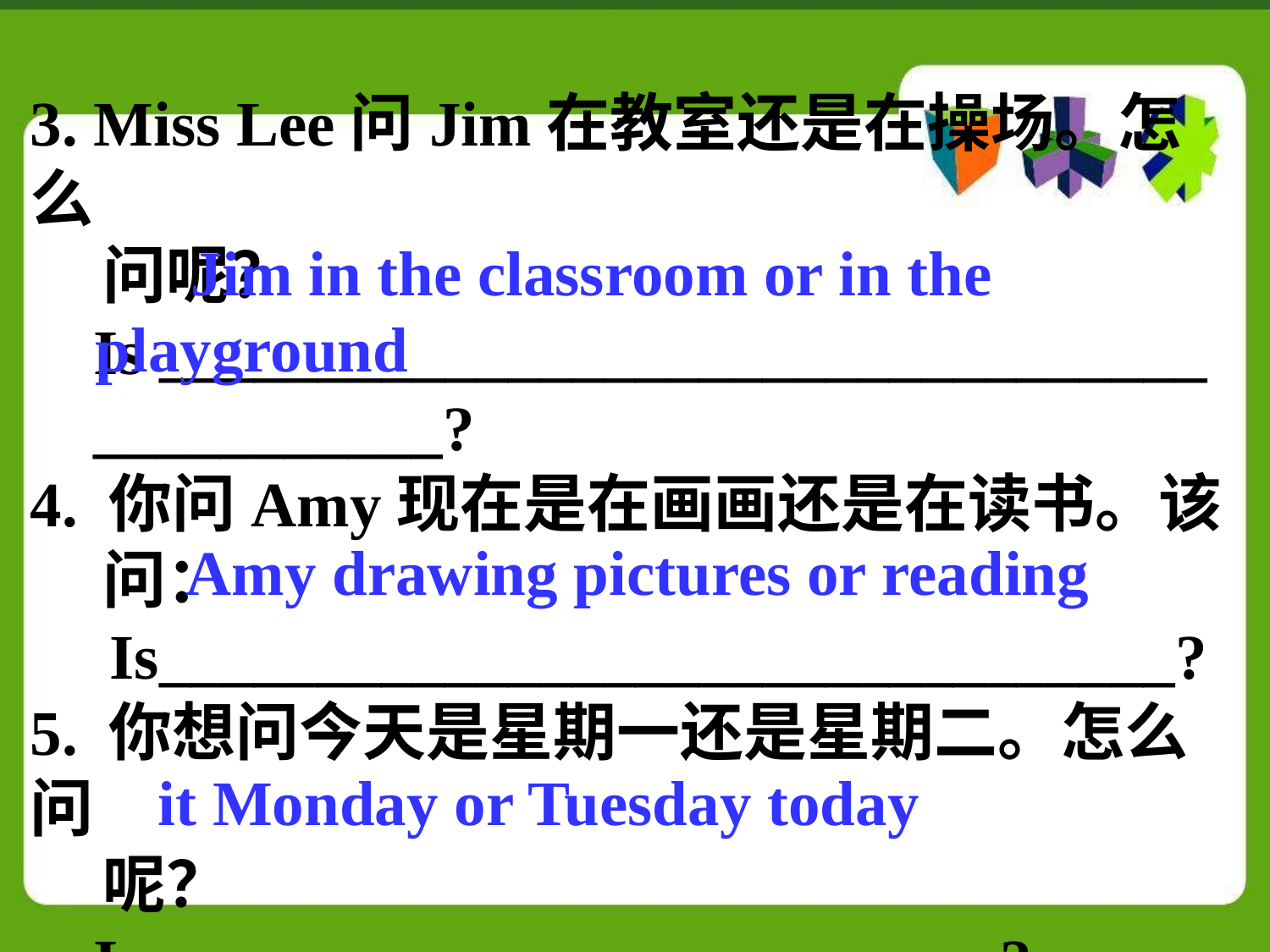

3. Miss Lee问Jim在教室还是在操场。怎么
    问呢？
    Is _________________________________
    ___________?
4. 你问Amy现在是在画画还是在读书。该
    问：
     Is________________________________?
5. 你想问今天是星期一还是星期二。怎么问
    呢？
    Is___________________________?
      Jim in the classroom or in the playground
    Amy drawing pictures or reading
 it Monday or Tuesday today